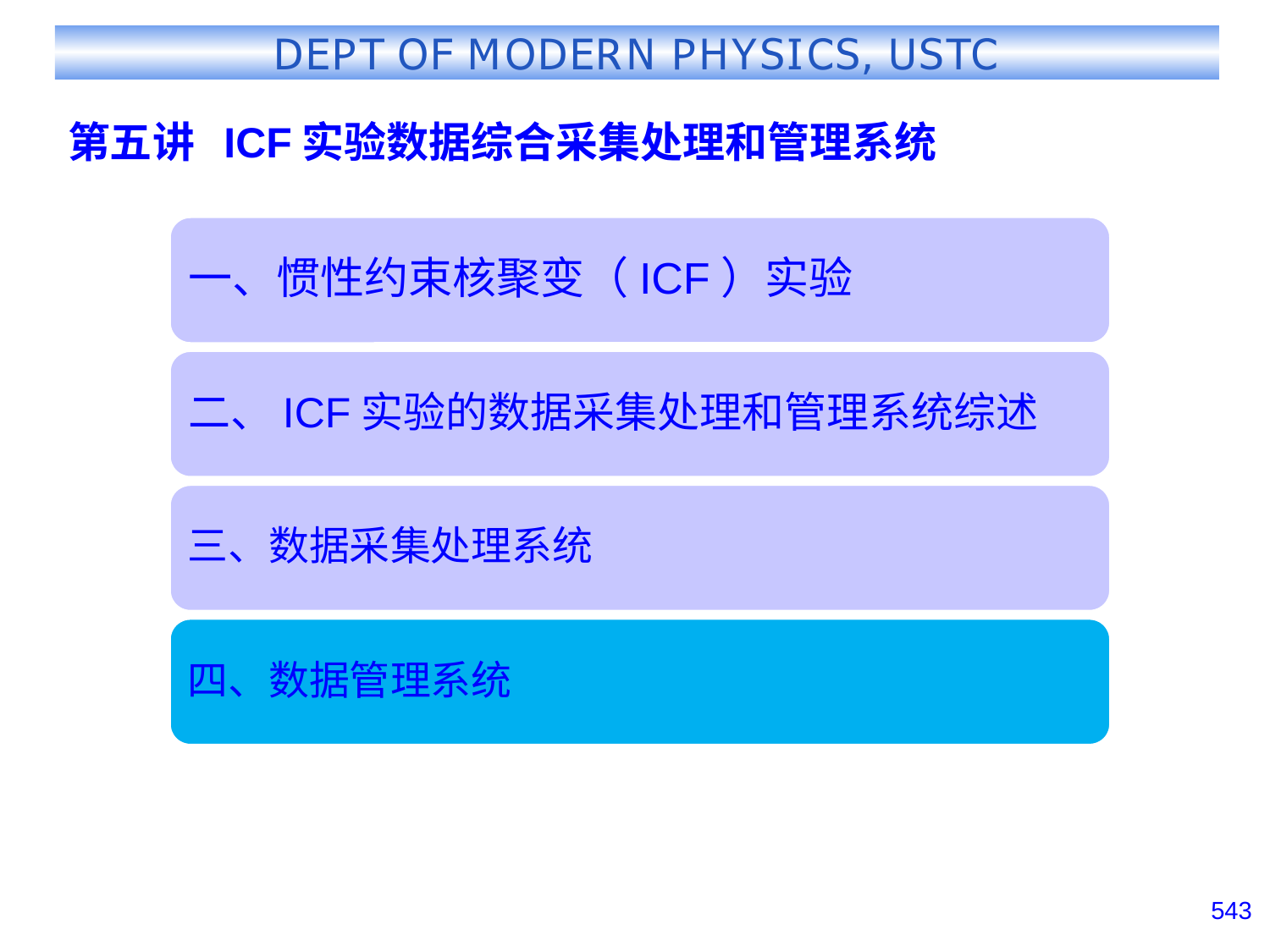

# 第五讲  ICF实验数据综合采集处理和管理系统
一、惯性约束核聚变（ICF）实验
二、ICF实验的数据采集处理和管理系统综述
三、数据采集处理系统
四、数据管理系统